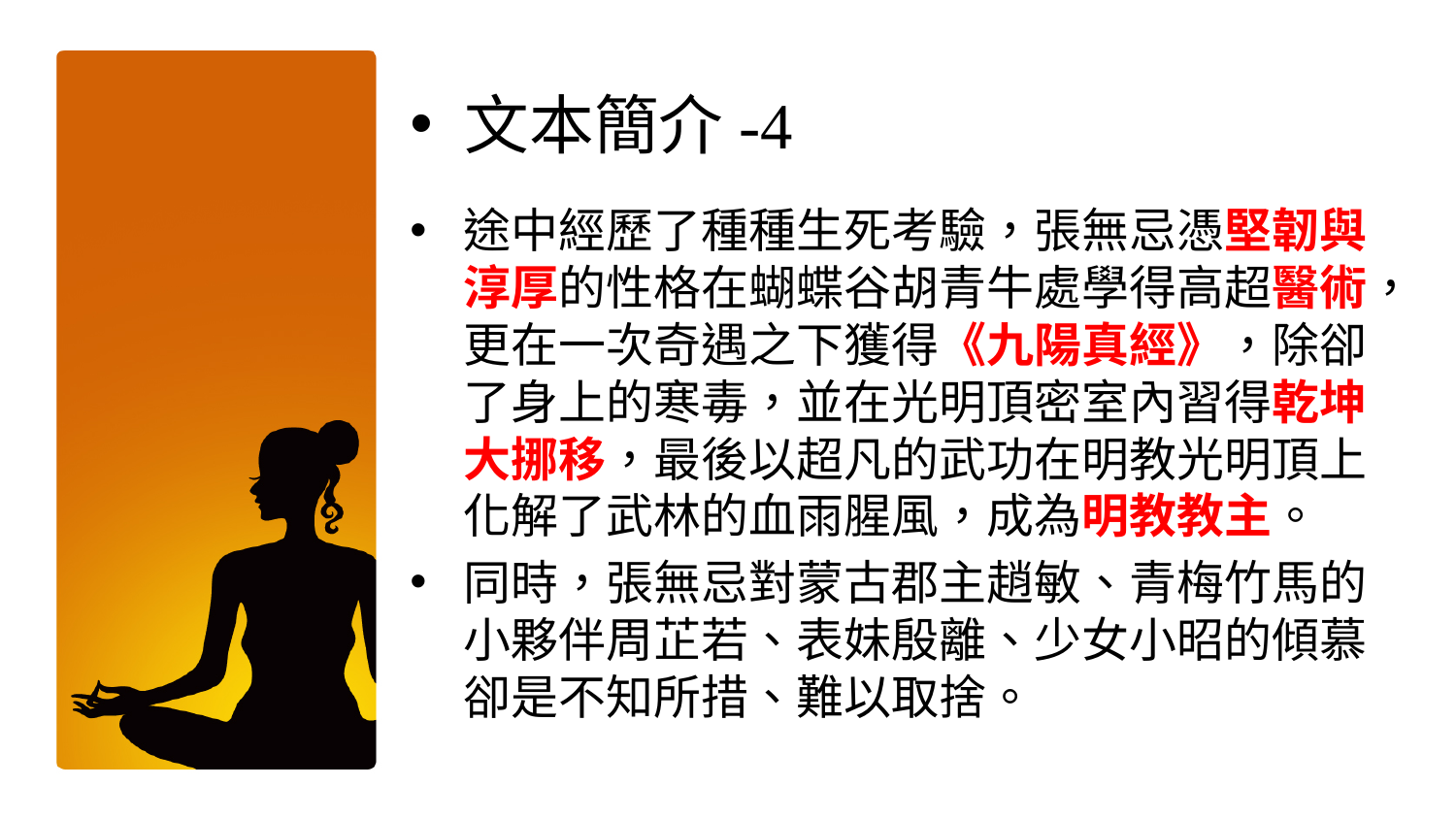

文本簡介-4
途中經歷了種種生死考驗，張無忌憑堅韌與淳厚的性格在蝴蝶谷胡青牛處學得高超醫術，更在一次奇遇之下獲得《九陽真經》，除卻了身上的寒毒，並在光明頂密室內習得乾坤大挪移，最後以超凡的武功在明教光明頂上化解了武林的血雨腥風，成為明教教主。
同時，張無忌對蒙古郡主趙敏、青梅竹馬的小夥伴周芷若、表妹殷離、少女小昭的傾慕卻是不知所措、難以取捨。